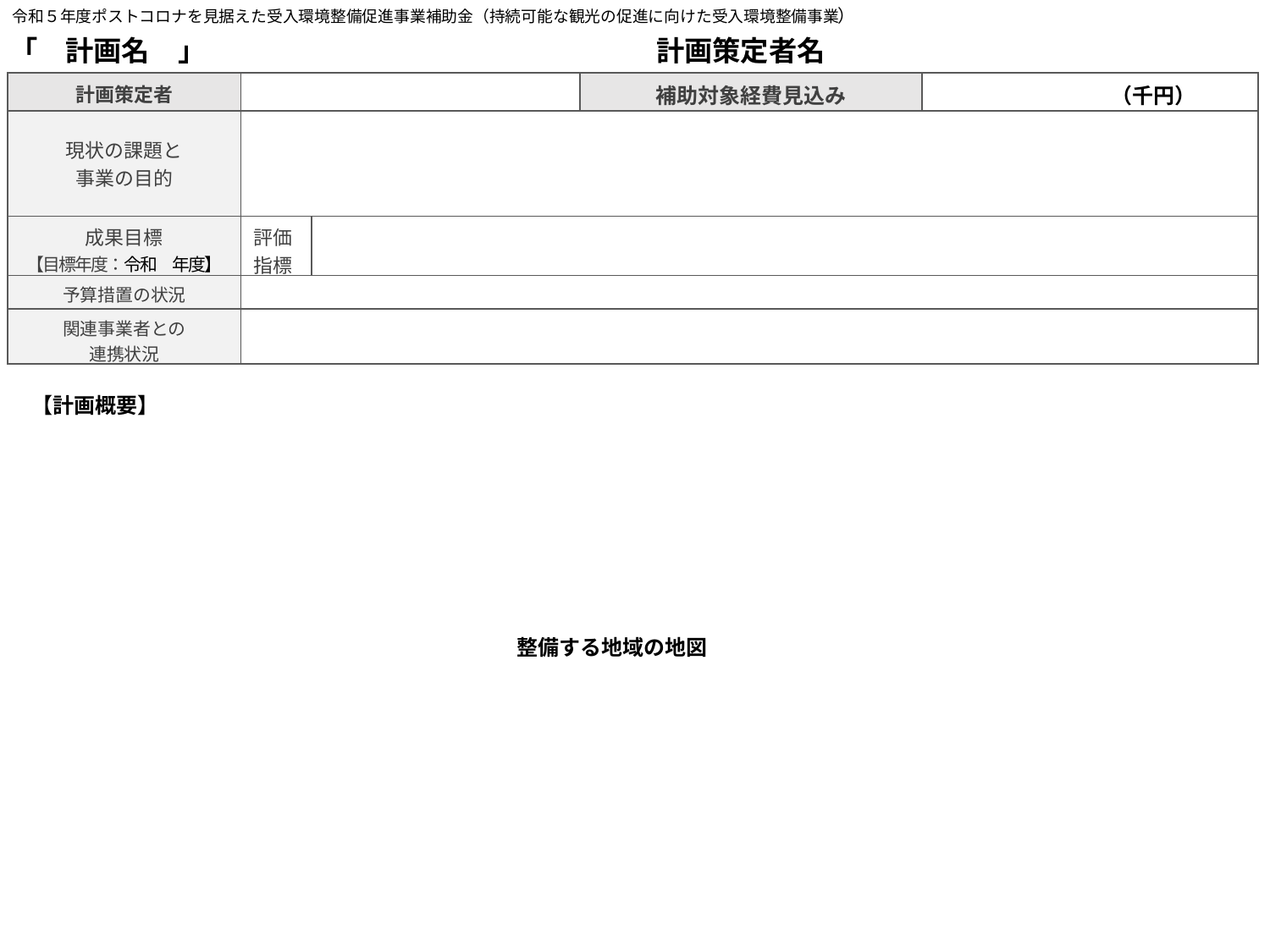

令和５年度ポストコロナを見据えた受入環境整備促進事業補助金（持続可能な観光の促進に向けた受入環境整備事業）

「　計画名　」　　　　　　　　　　　　　　　　計画策定者名
| 計画策定者 |  |  | 補助対象経費見込み | （千円） |
| --- | --- | --- | --- | --- |
| 現状の課題と 事業の目的 |  |  |  |  |
| 成果目標 【目標年度：令和　年度】 | 評価 指標 |  |  |  |
| 予算措置の状況 |  |  |  |  |
| 関連事業者との 連携状況 |  |  |  |  |
【計画概要】
| （事業名） |  |
| --- | --- |
| 事業者 |  |
| 整備内容 |  |
|  |  |
整備する地域の地図
| （事業名） |  |
| --- | --- |
| 事業者 |  |
| 整備 内容 |  |